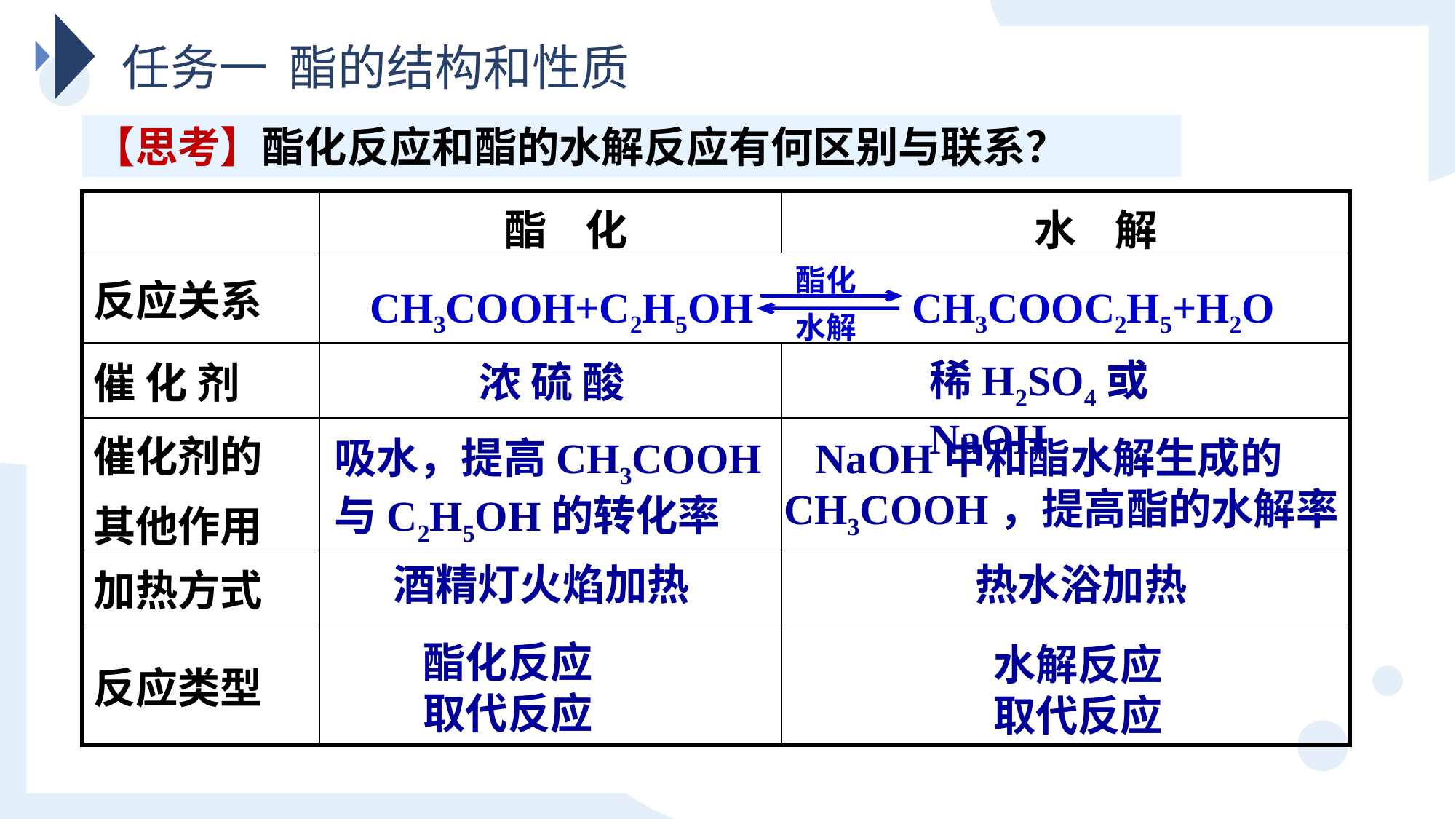

任务一  酯的结构和性质

【思考】酯化反应和酯的水解反应有何区别与联系？
|  | 酯 化 | 水 解 |
| --- | --- | --- |
| 反应关系 |  |  |
| 催 化 剂 |  |  |
| 催化剂的 其他作用 |  |  |
| 加热方式 |  |  |
| 反应类型 |  |  |
酯化
水解
CH3COOH+C2H5OH               CH3COOC2H5+H2O

稀H2SO4或NaOH
浓 硫 酸
吸水，提高CH3COOH与C2H5OH的转化率
   NaOH中和酯水解生成的CH3COOH，提高酯的水解率
热水浴加热
酒精灯火焰加热
酯化反应
取代反应
水解反应
取代反应